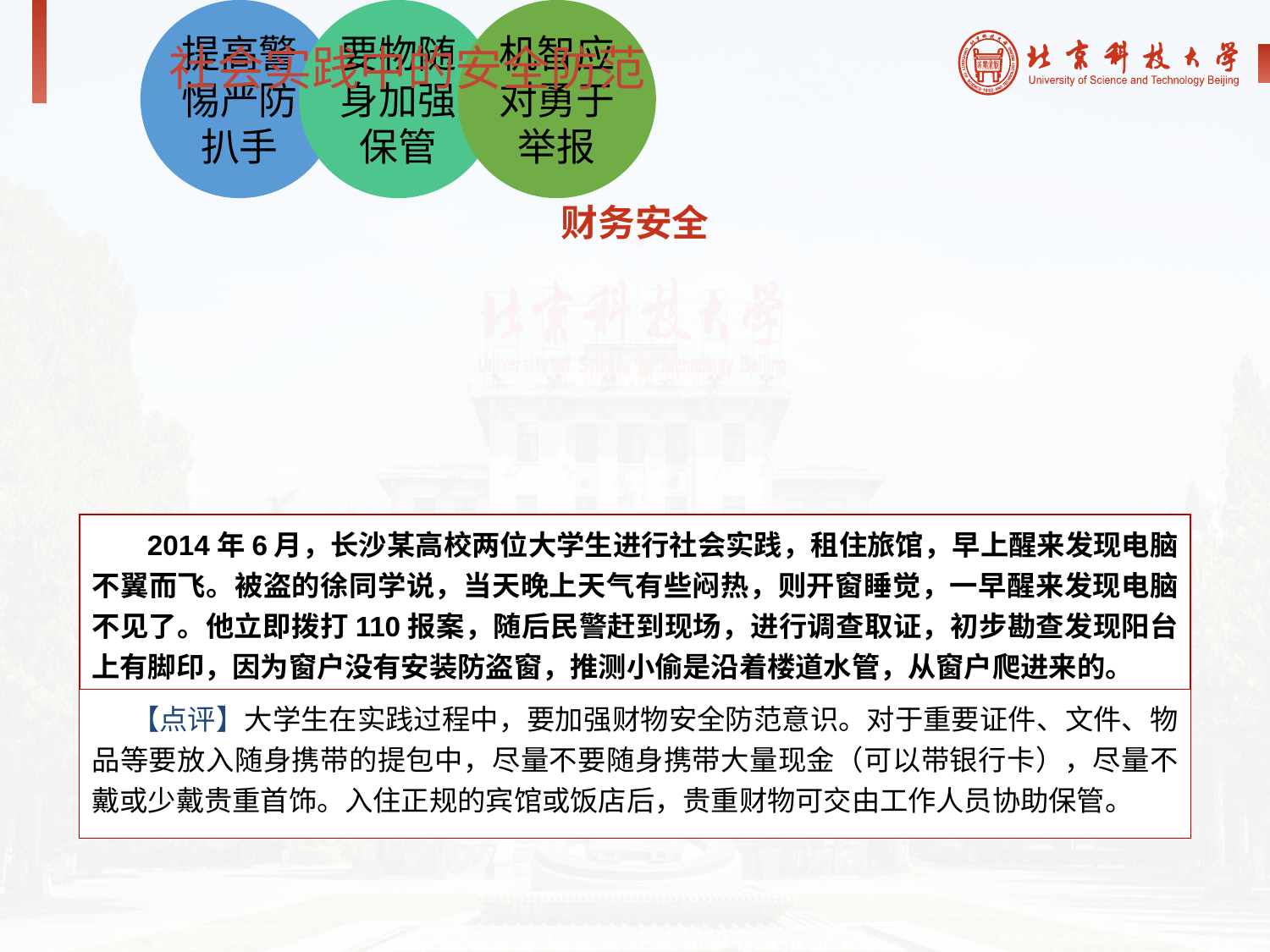

社会实践中的安全防范
财务安全
提高警惕严防扒手
要物随身加强保管
机智应对勇于举报
 2014年6月，长沙某高校两位大学生进行社会实践，租住旅馆，早上醒来发现电脑不翼而飞。被盗的徐同学说，当天晚上天气有些闷热，则开窗睡觉，一早醒来发现电脑不见了。他立即拨打110报案，随后民警赶到现场，进行调查取证，初步勘查发现阳台上有脚印，因为窗户没有安装防盗窗，推测小偷是沿着楼道水管，从窗户爬进来的。
     【点评】大学生在实践过程中，要加强财物安全防范意识。对于重要证件、文件、物品等要放入随身携带的提包中，尽量不要随身携带大量现金（可以带银行卡），尽量不戴或少戴贵重首饰。入住正规的宾馆或饭店后，贵重财物可交由工作人员协助保管。